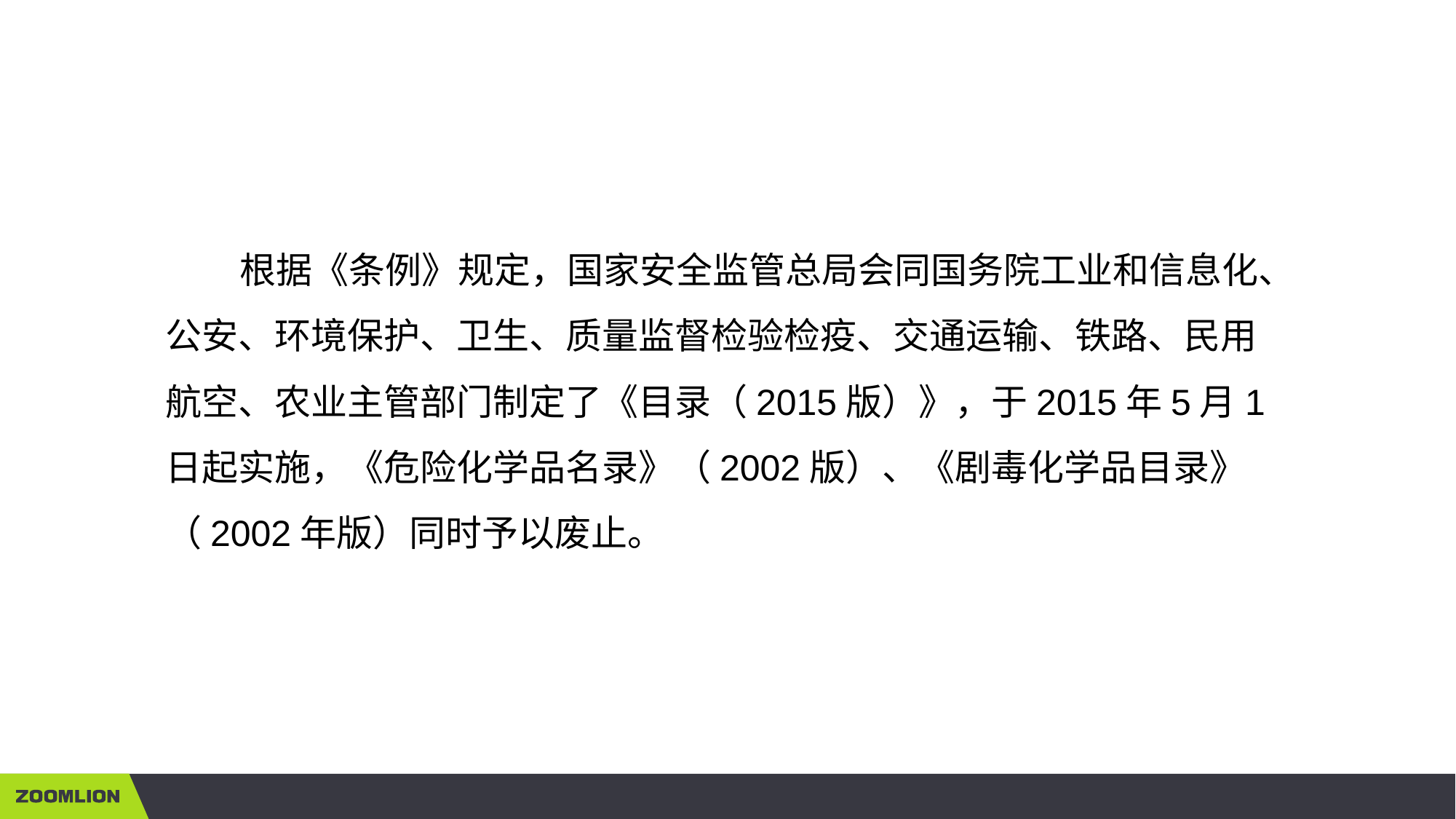

根据《条例》规定，国家安全监管总局会同国务院工业和信息化、公安、环境保护、卫生、质量监督检验检疫、交通运输、铁路、民用航空、农业主管部门制定了《目录（2015版）》，于2015年5月1日起实施，《危险化学品名录》（2002版）、《剧毒化学品目录》（2002年版）同时予以废止。